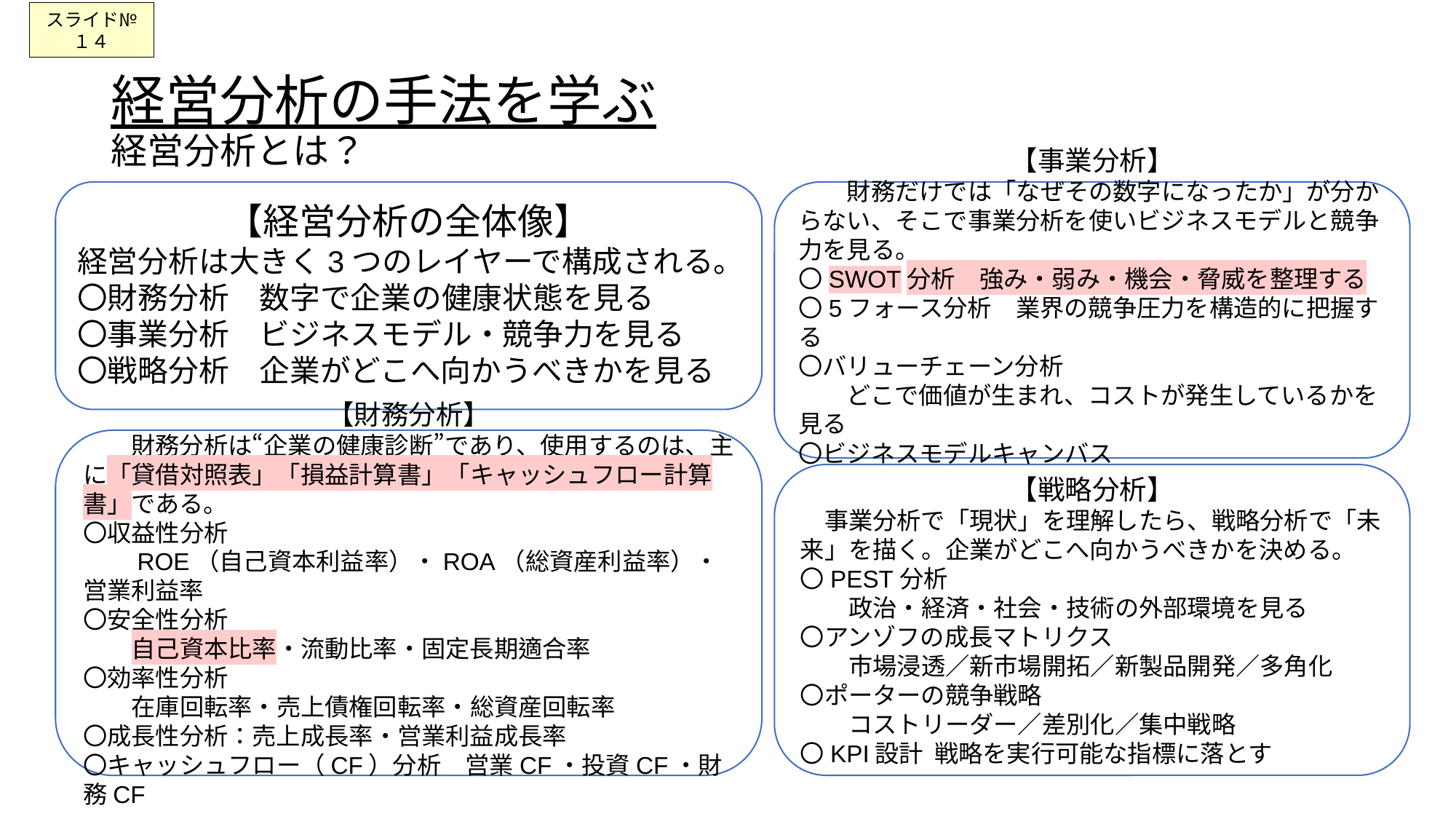

スライド№１４
# 経営分析の手法を学ぶ 経営分析とは？
【経営分析の全体像】
経営分析は大きく3つのレイヤーで構成される。
〇財務分析　数字で企業の健康状態を見る
〇事業分析　ビジネスモデル・競争力を見る
〇戦略分析　企業がどこへ向かうべきかを見る
【事業分析】
　　財務だけでは「なぜその数字になったか」が分からない、そこで事業分析を使いビジネスモデルと競争力を見る。
〇SWOT分析　強み・弱み・機会・脅威を整理する
〇5フォース分析　業界の競争圧力を構造的に把握する
〇バリューチェーン分析
　　どこで価値が生まれ、コストが発生しているかを見る
〇ビジネスモデルキャンバス
　　事業の構造を9要素で整理する
【財務分析】
　　財務分析は“企業の健康診断”であり、使用するのは、主に「貸借対照表」「損益計算書」「キャッシュフロー計算書」である。
〇収益性分析
　　ROE（自己資本利益率）・ROA（総資産利益率）・営業利益率
〇安全性分析
　　自己資本比率・流動比率・固定長期適合率
〇効率性分析
　　在庫回転率・売上債権回転率・総資産回転率
〇成長性分析：売上成長率・営業利益成長率
〇キャッシュフロー（CF）分析　営業CF・投資CF・財務CF
【戦略分析】
　事業分析で「現状」を理解したら、戦略分析で「未来」を描く。企業がどこへ向かうべきかを決める。
〇PEST分析
　　政治・経済・社会・技術の外部環境を見る
〇アンゾフの成長マトリクス
　　市場浸透／新市場開拓／新製品開発／多角化
〇ポーターの競争戦略
　　コストリーダー／差別化／集中戦略
〇KPI設計  戦略を実行可能な指標に落とす